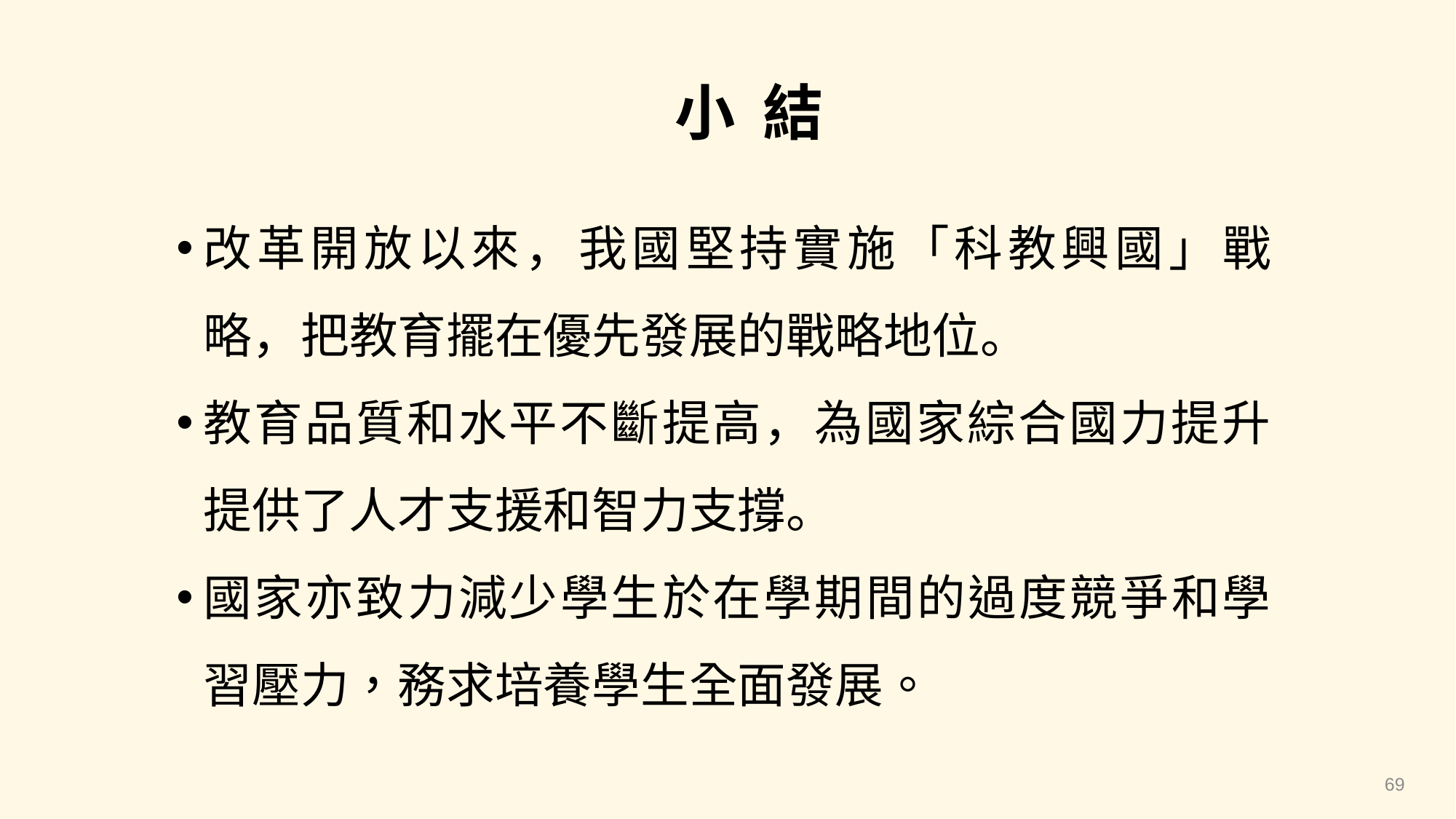

小  結
改革開放以來，我國堅持實施「科教興國」戰略，把教育擺在優先發展的戰略地位。
教育品質和水平不斷提高，為國家綜合國力提升提供了人才支援和智力支撐。
國家亦致力減少學生於在學期間的過度競爭和學習壓力，務求培養學生全面發展。